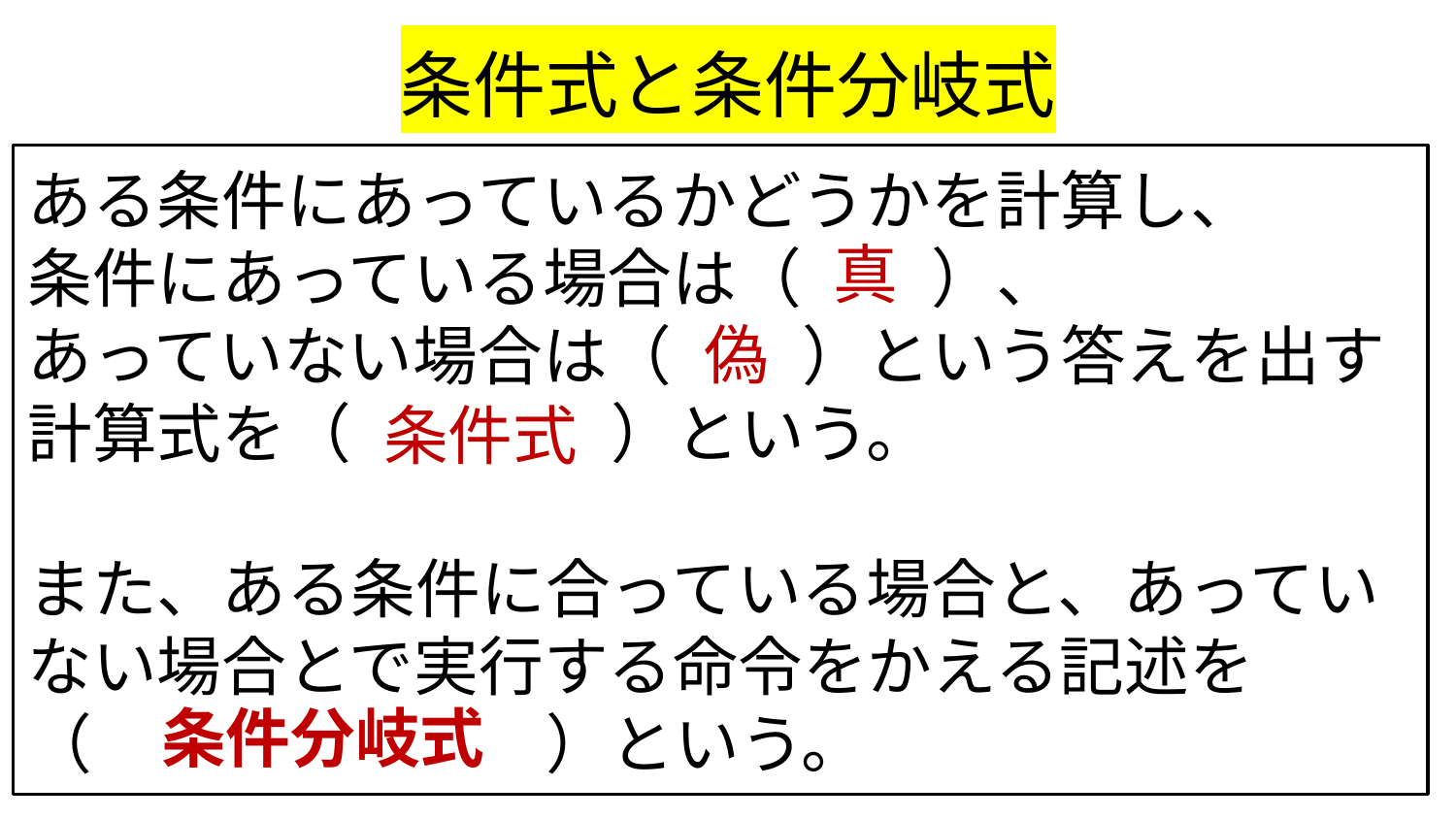

# 条件式と条件分岐式
ある条件にあっているかどうかを計算し、
条件にあっている場合は（　　）、
あっていない場合は（　　）という答えを出す計算式を（　　　　）という。

また、ある条件に合っている場合と、あっていない場合とで実行する命令をかえる記述を
（　　　　　　　）という。
真
偽
条件式
条件分岐式